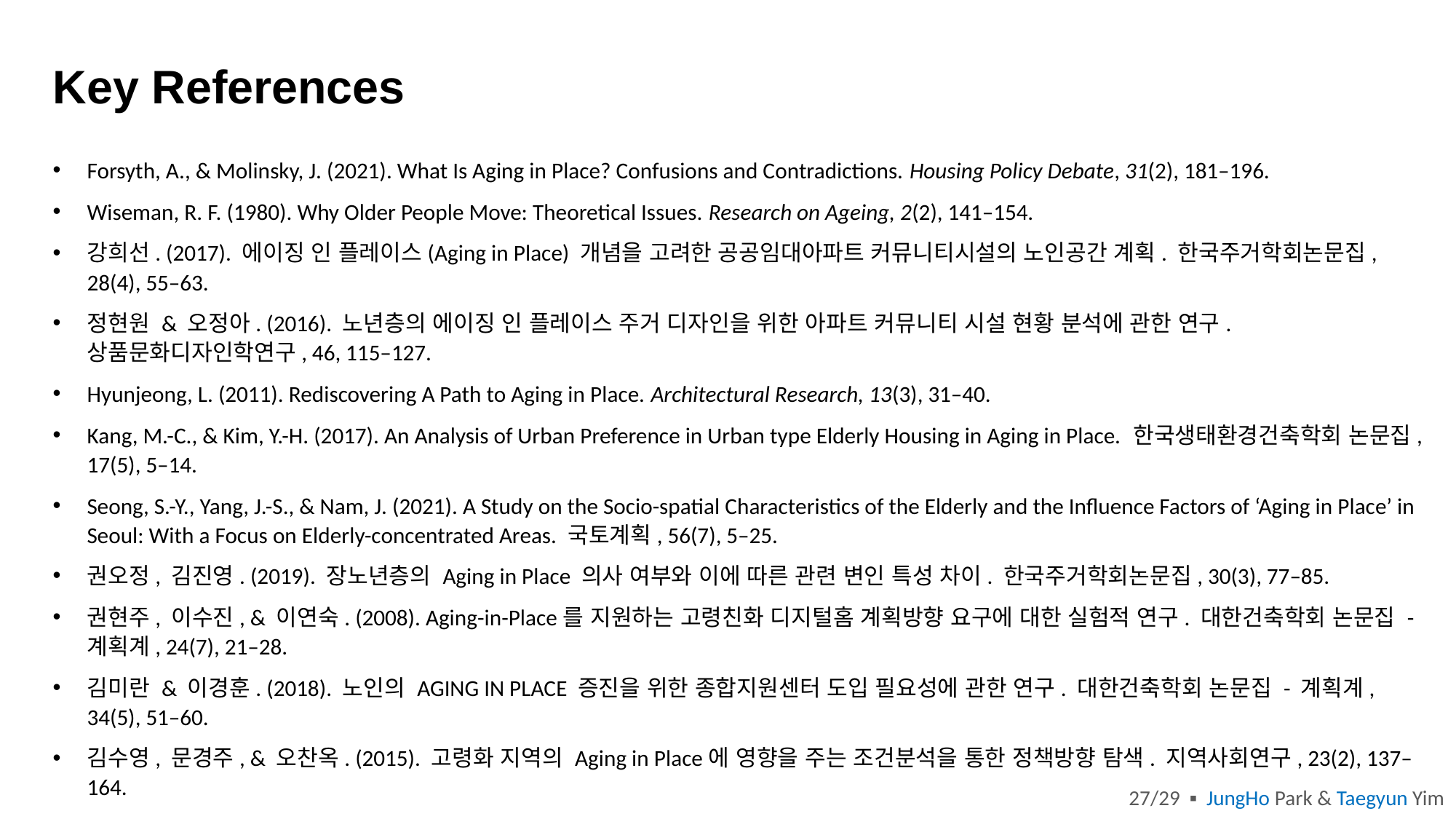

# Key References
Forsyth, A., & Molinsky, J. (2021). What Is Aging in Place? Confusions and Contradictions. Housing Policy Debate, 31(2), 181–196.
Wiseman, R. F. (1980). Why Older People Move: Theoretical Issues. Research on Ageing, 2(2), 141–154.
강희선. (2017). 에이징 인 플레이스(Aging in Place) 개념을 고려한 공공임대아파트 커뮤니티시설의 노인공간 계획. 한국주거학회논문집, 28(4), 55–63.
정현원 & 오정아. (2016). 노년층의 에이징 인 플레이스 주거 디자인을 위한 아파트 커뮤니티 시설 현황 분석에 관한 연구. 상품문화디자인학연구, 46, 115–127.
Hyunjeong, L. (2011). Rediscovering A Path to Aging in Place. Architectural Research, 13(3), 31–40.
Kang, M.-C., & Kim, Y.-H. (2017). An Analysis of Urban Preference in Urban type Elderly Housing in Aging in Place. 한국생태환경건축학회 논문집, 17(5), 5–14.
Seong, S.-Y., Yang, J.-S., & Nam, J. (2021). A Study on the Socio-spatial Characteristics of the Elderly and the Influence Factors of ‘Aging in Place’ in Seoul: With a Focus on Elderly-concentrated Areas. 국토계획, 56(7), 5–25.
권오정, 김진영. (2019). 장노년층의 Aging in Place 의사 여부와 이에 따른 관련 변인 특성 차이. 한국주거학회논문집, 30(3), 77–85.
권현주, 이수진, & 이연숙. (2008). Aging-in-Place를 지원하는 고령친화 디지털홈 계획방향 요구에 대한 실험적 연구. 대한건축학회 논문집 - 계획계, 24(7), 21–28.
김미란 & 이경훈. (2018). 노인의 AGING IN PLACE 증진을 위한 종합지원센터 도입 필요성에 관한 연구. 대한건축학회 논문집 - 계획계, 34(5), 51–60.
김수영, 문경주, & 오찬옥. (2015). 고령화 지역의 Aging in Place에 영향을 주는 조건분석을 통한 정책방향 탐색. 지역사회연구, 23(2), 137–164.
27/29  ▪  JungHo Park & Taegyun Yim